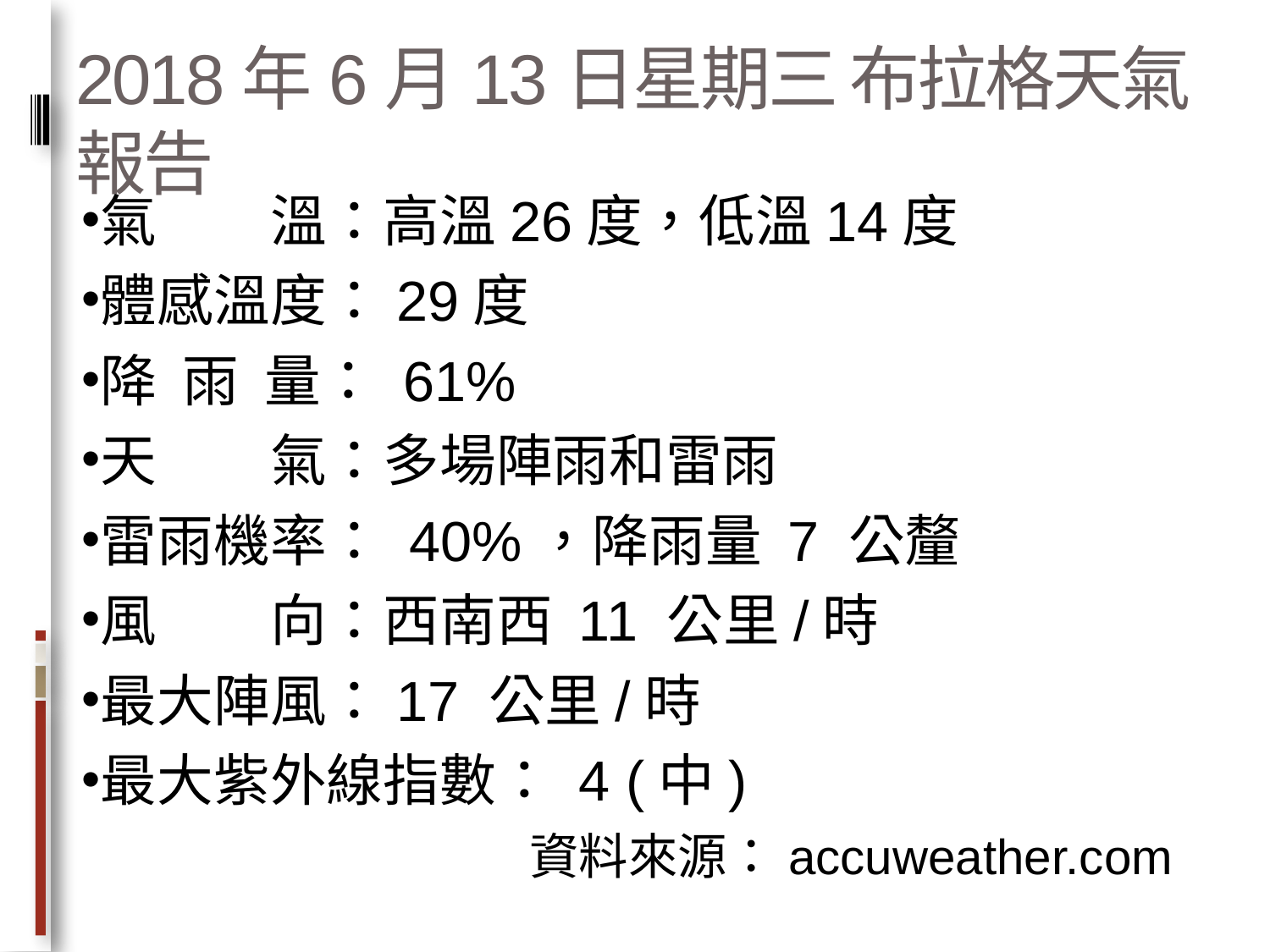

# 2018年6月13日星期三 布拉格天氣報告
氣　　溫：高溫26度，低溫14度
體感溫度：29度
降  雨  量： 61%
天　　氣：多場陣雨和雷雨
雷雨機率： 40%，降雨量 7 公釐
風　　向：西南西 11 公里/時
最大陣風：17 公里/時
最大紫外線指數： 4 (中)
資料來源：accuweather.com